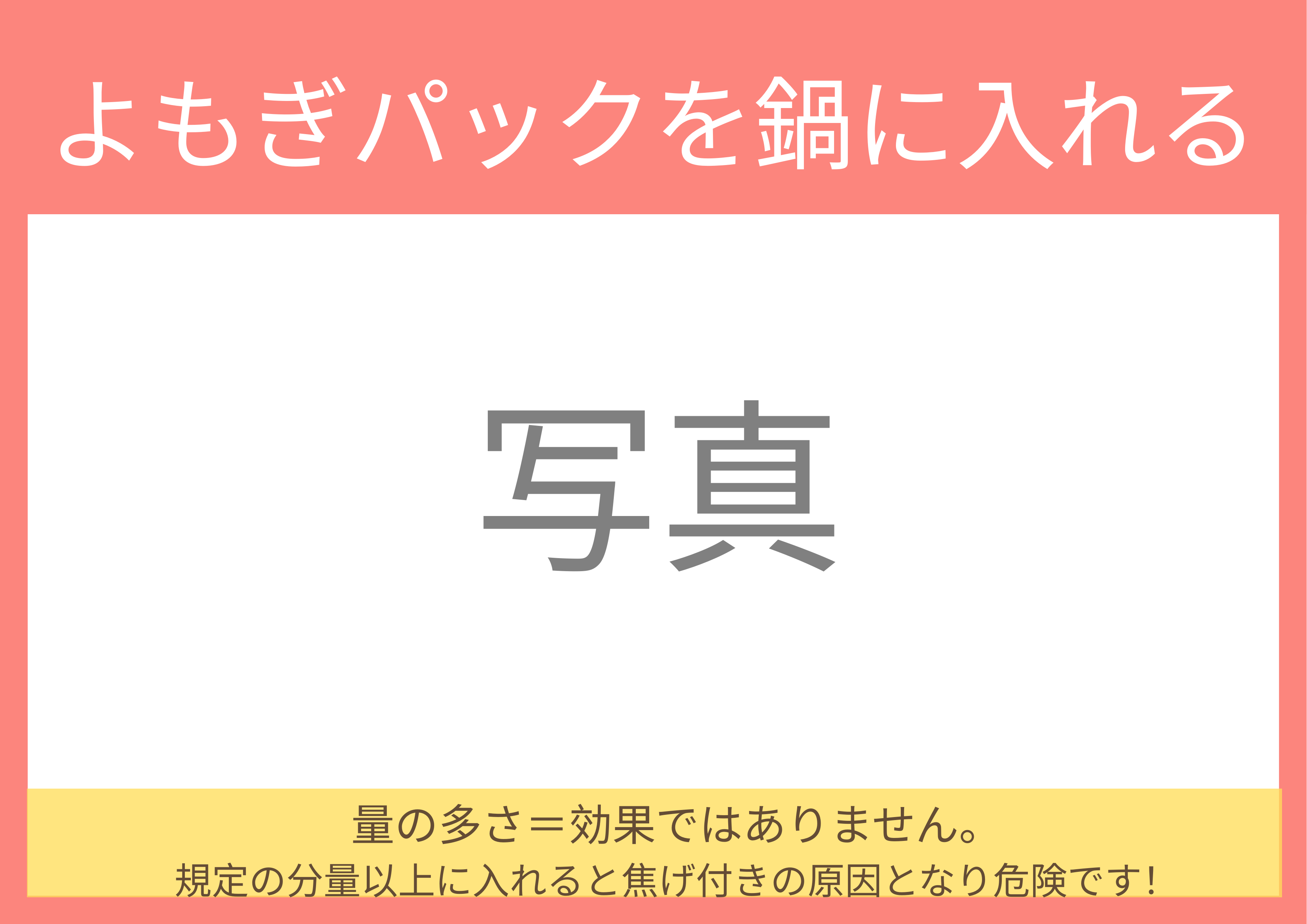

よもぎパックを鍋に入れる
写真

量の多さ＝効果ではありません。
規定の分量以上に入れると焦げ付きの原因となり危険です！